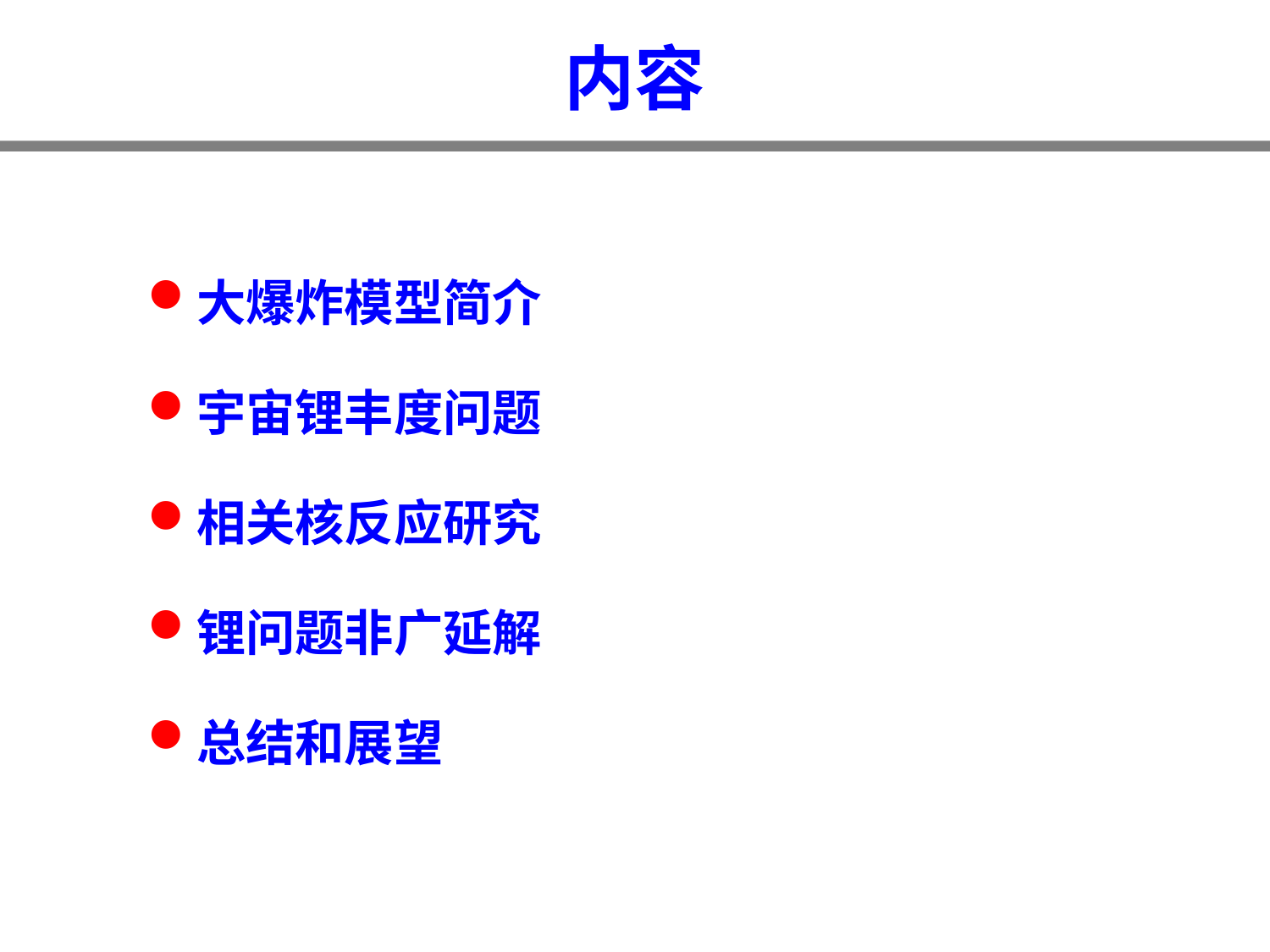

# 内容

大爆炸模型简介
宇宙锂丰度问题
相关核反应研究
锂问题非广延解
总结和展望